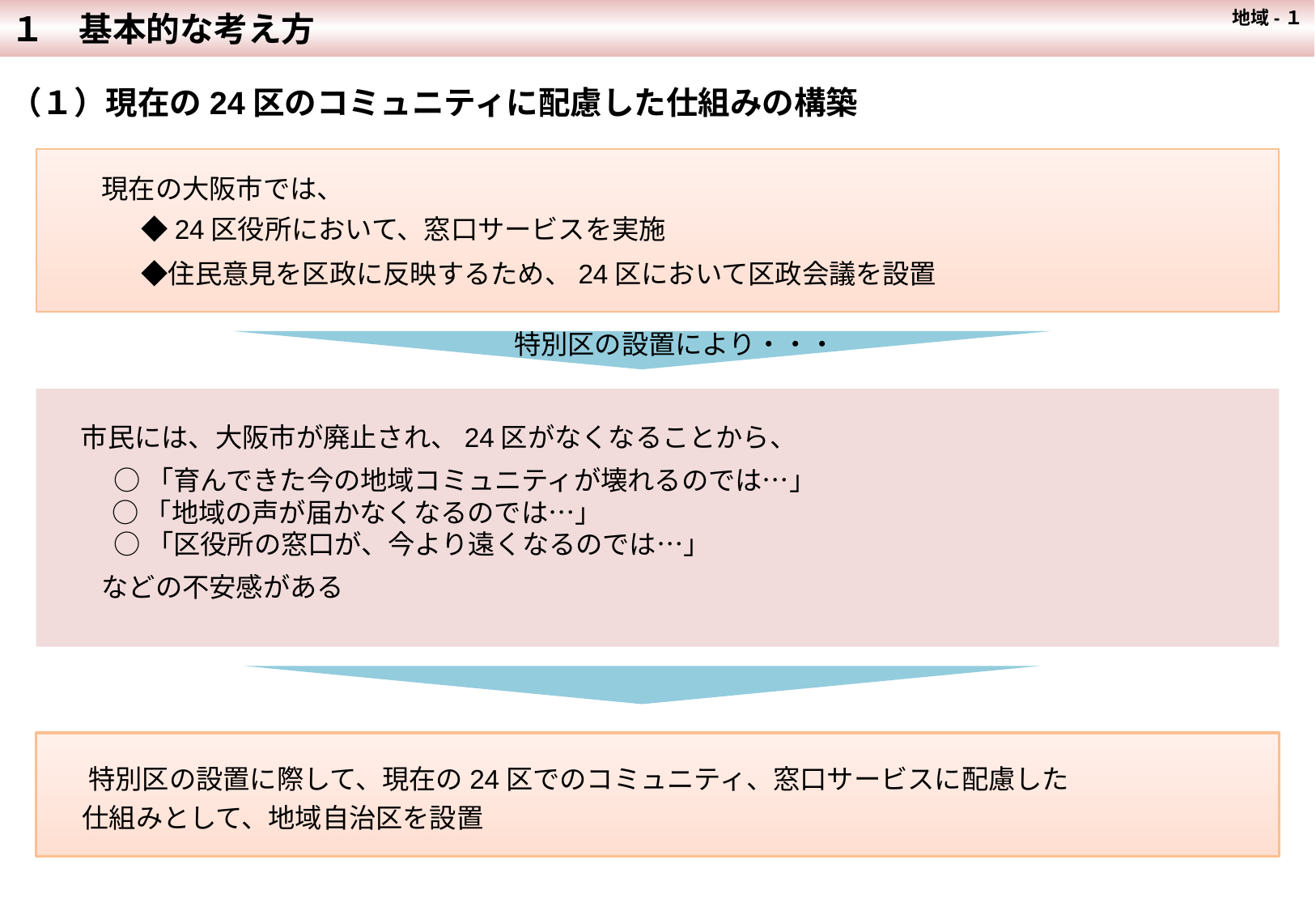

１　基本的な考え方
 地域-１
（１）現在の24区のコミュニティに配慮した仕組みの構築
　　現在の大阪市では、

 　　　◆24区役所において、窓口サービスを実施

 　　　◆住民意見を区政に反映するため、24区において区政会議を設置
特別区の設置により・・・

　 市民には、大阪市が廃止され、24区がなくなることから、

　　  ○ 「育んできた今の地域コミュニティが壊れるのでは…」
   　  ○ 「地域の声が届かなくなるのでは…」
　　  ○ 「区役所の窓口が、今より遠くなるのでは…」

　　などの不安感がある

 　 特別区の設置に際して、現在の24区でのコミュニティ、窓口サービスに配慮した
　  仕組みとして、地域自治区を設置